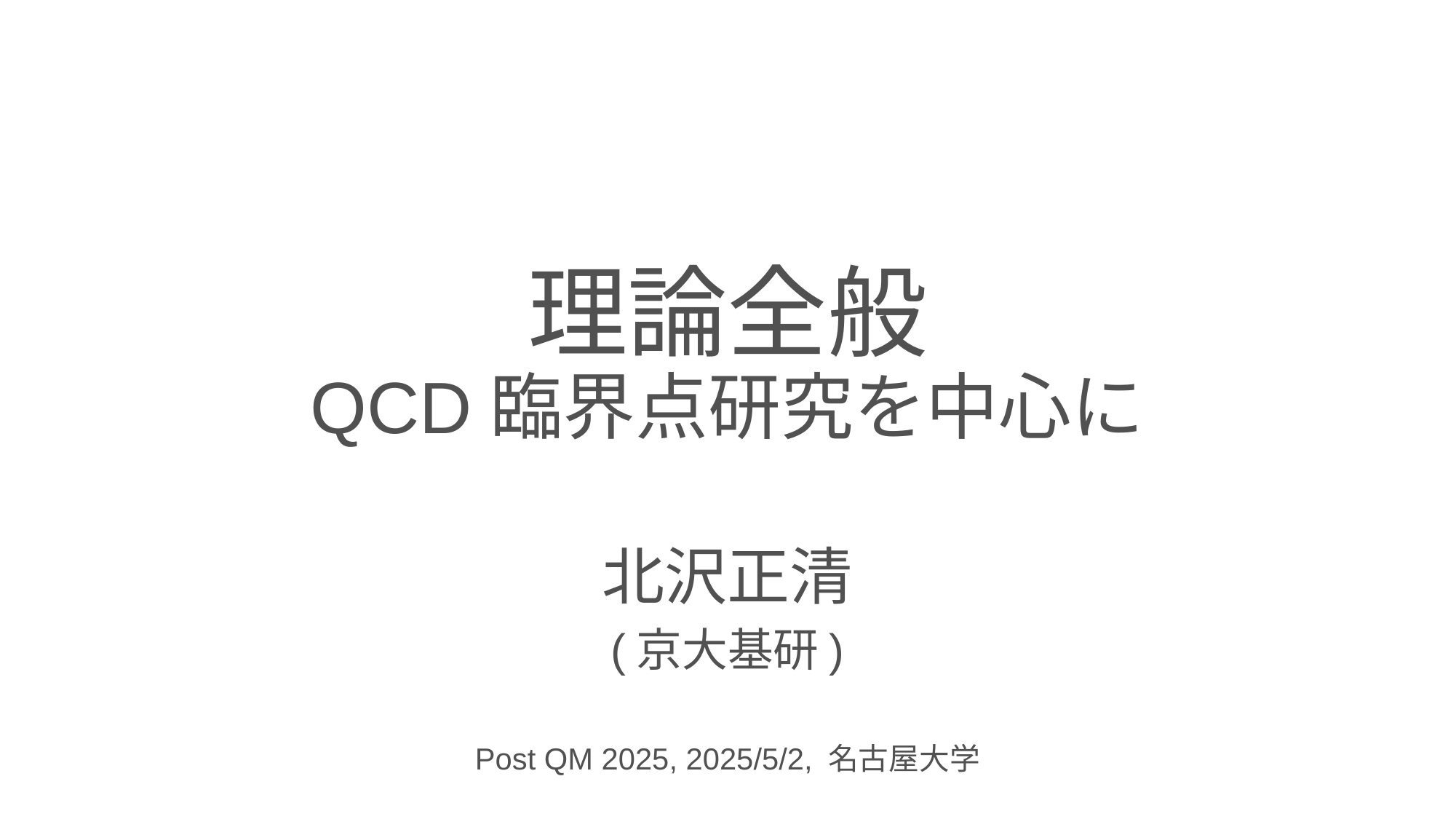

# 理論全般 QCD臨界点研究を中心に

北沢正清
(京大基研)
Post QM 2025, 2025/5/2, 名古屋大学
ATHIC2023, Apr. 27, 2023, Hiroshima
Photo: J-PARC Main Ring